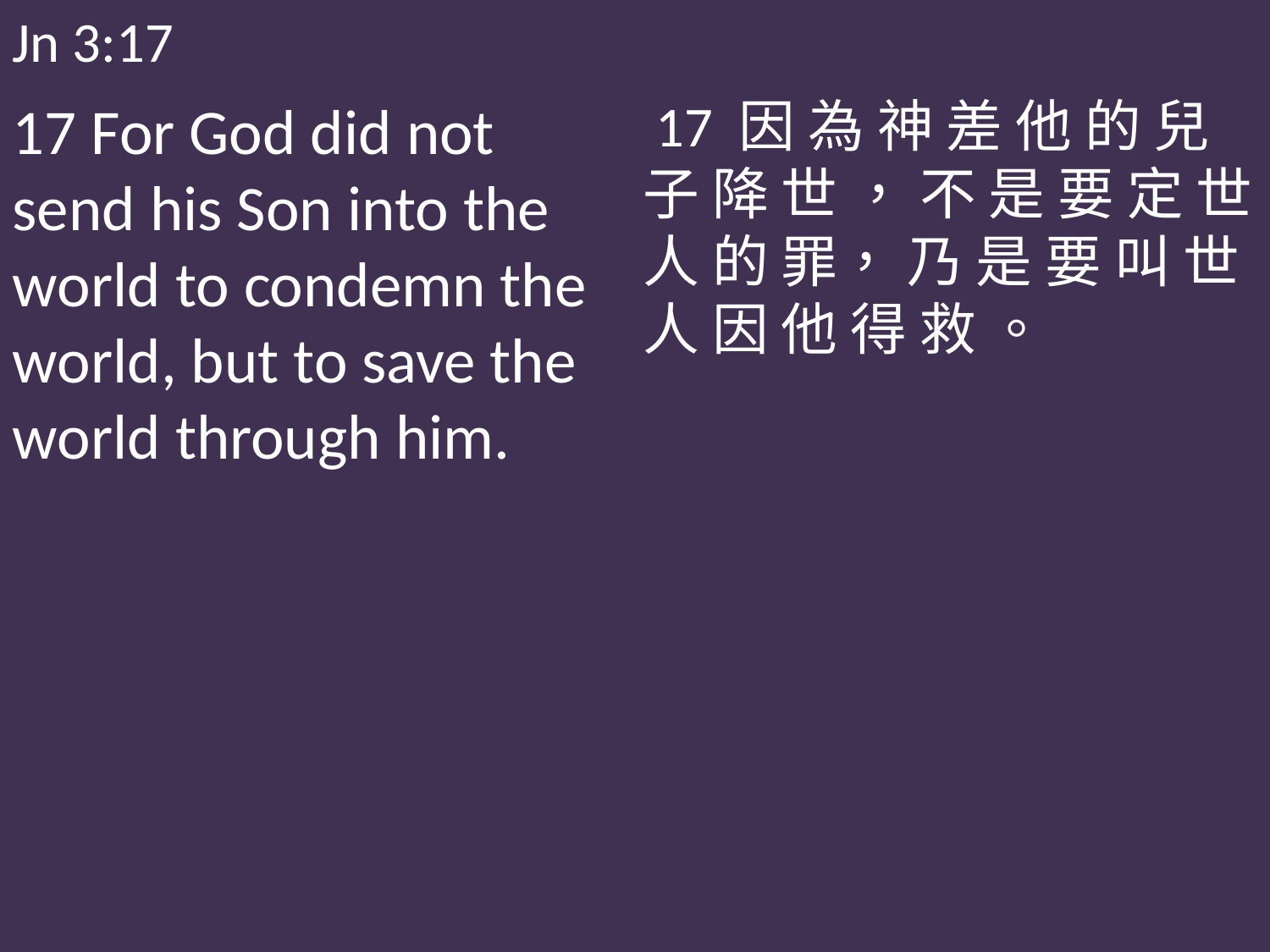

Jn 3:17
17 For God did not send his Son into the world to condemn the world, but to save the world through him.
 17 因 為 神 差 他 的 兒 子 降 世 ， 不 是 要 定 世 人 的 罪， 乃 是 要 叫 世 人 因 他 得 救 。